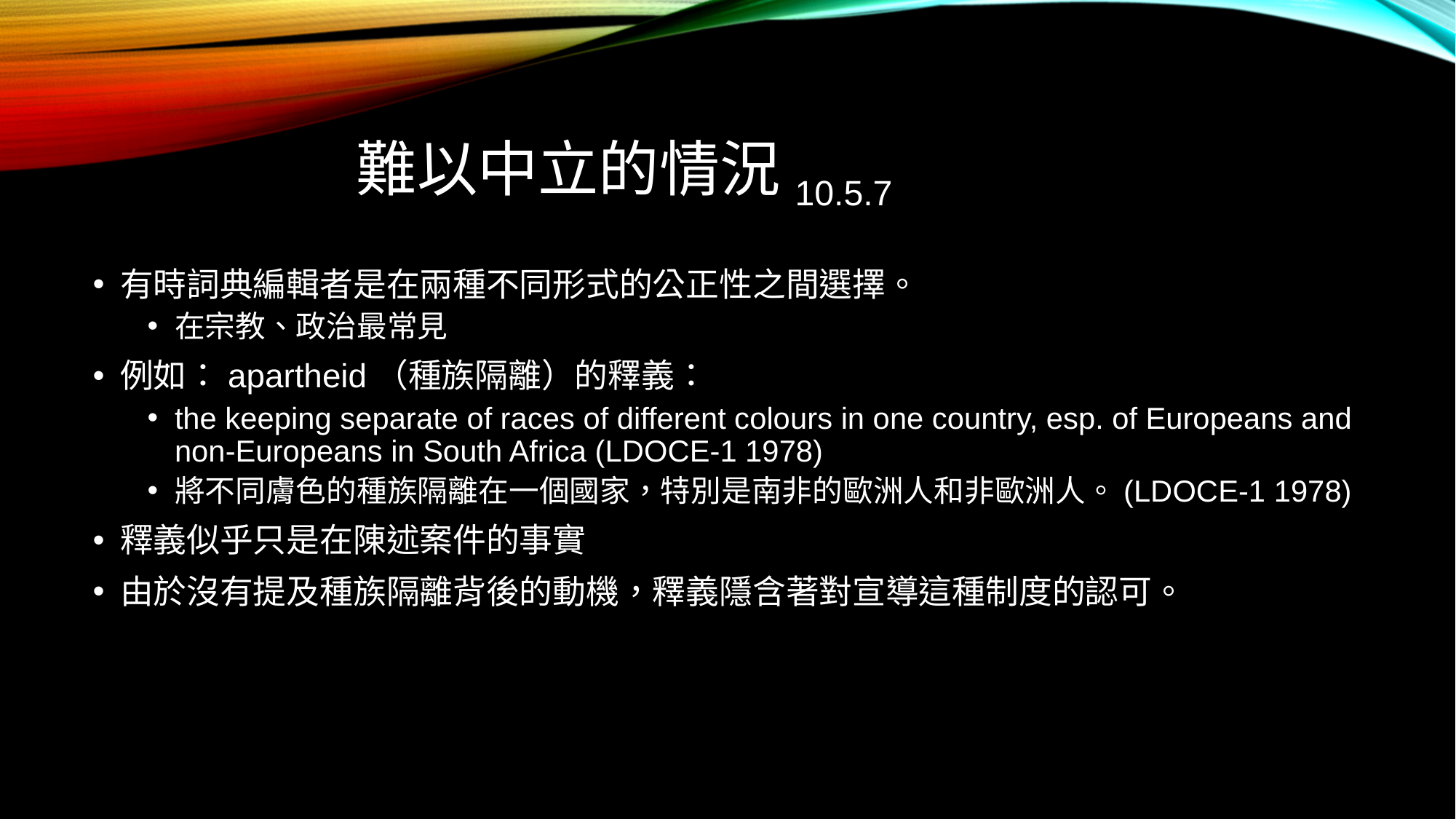

# 難以中立的情況10.5.7
有時詞典編輯者是在兩種不同形式的公正性之間選擇。
在宗教、政治最常見
例如：apartheid（種族隔離）的釋義：
the keeping separate of races of different colours in one country, esp. of Europeans and non-Europeans in South Africa (LDOCE-1 1978)
將不同膚色的種族隔離在一個國家，特別是南非的歐洲人和非歐洲人。(LDOCE-1 1978)
釋義似乎只是在陳述案件的事實
由於沒有提及種族隔離背後的動機，釋義隱含著對宣導這種制度的認可。